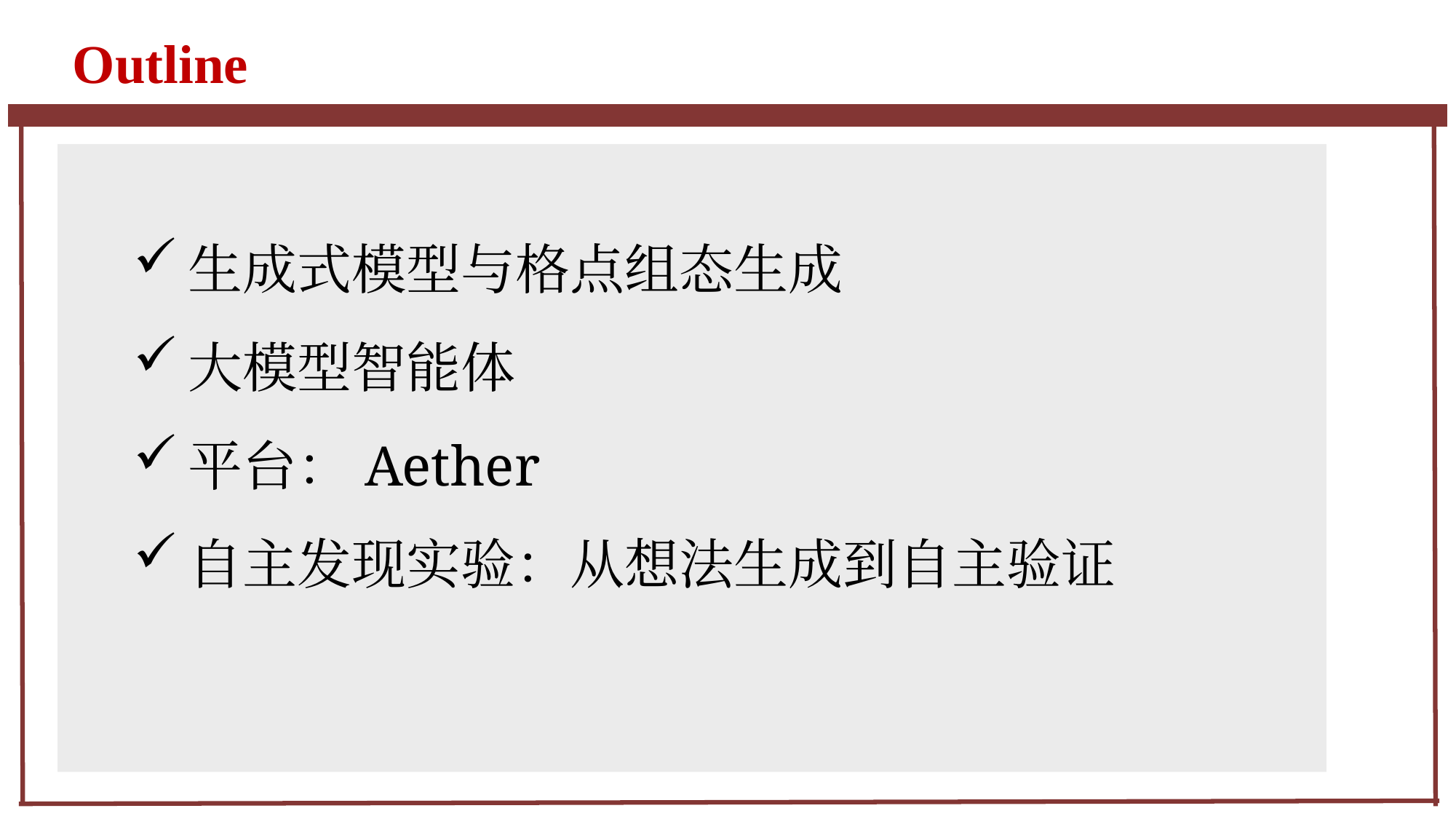

Outline

生成式模型与格点组态生成
大模型智能体
平台：Aether
自主发现实验：从想法生成到自主验证